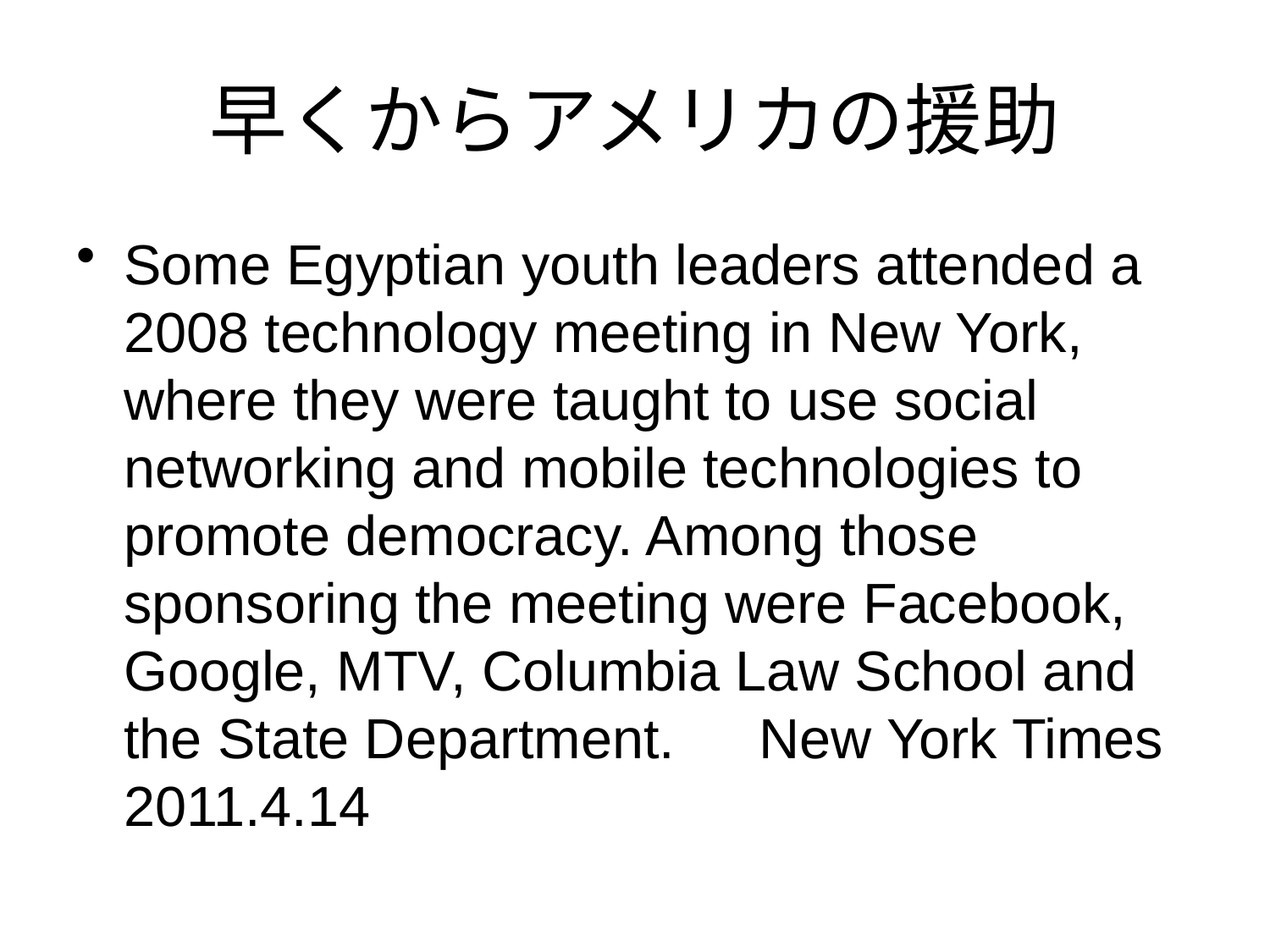

# 早くからアメリカの援助
Some Egyptian youth leaders attended a 2008 technology meeting in New York, where they were taught to use social networking and mobile technologies to promote democracy. Among those sponsoring the meeting were Facebook, Google, MTV, Columbia Law School and the State Department.　New York Times 2011.4.14